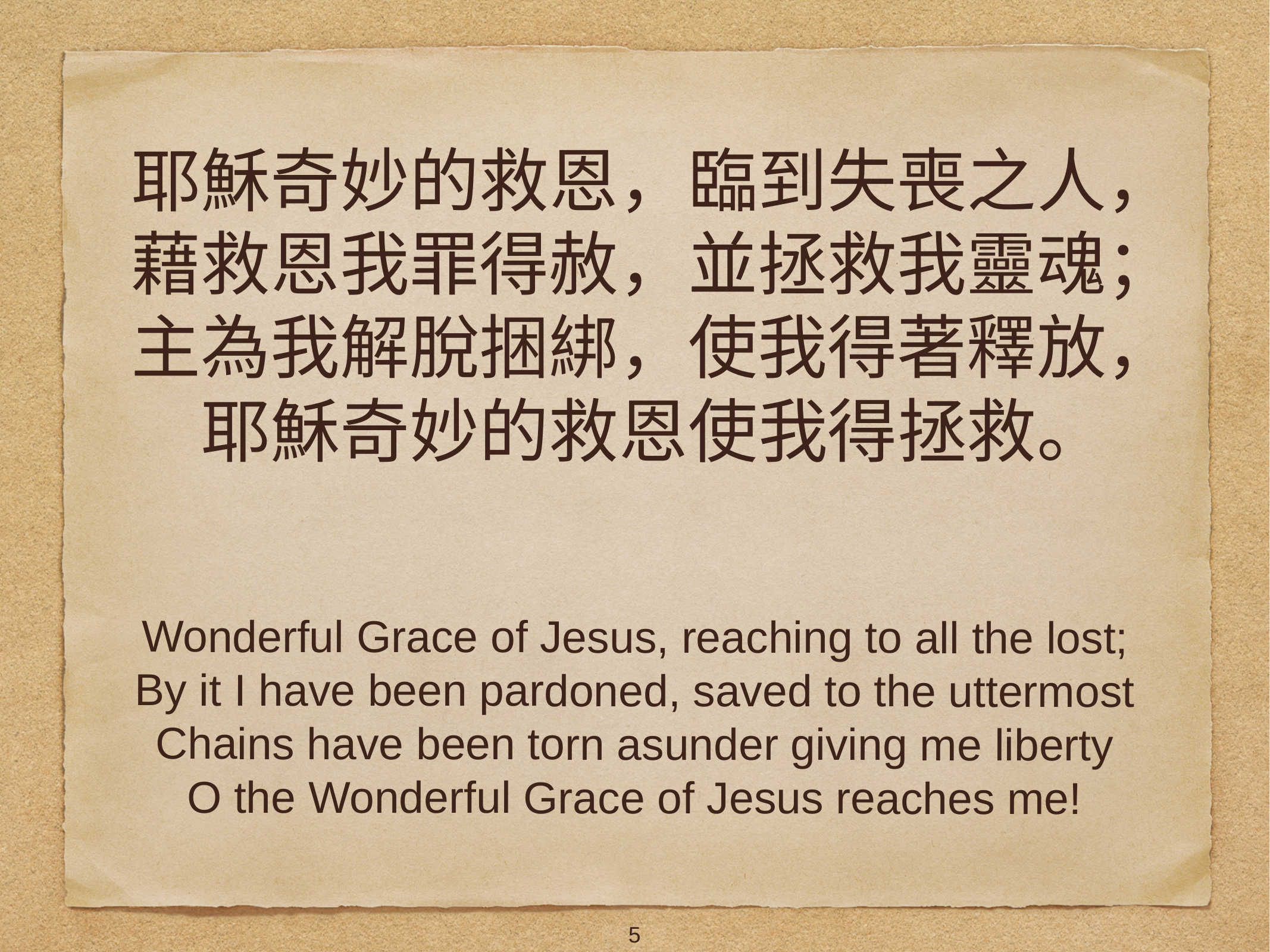

# 耶穌奇妙的救恩，臨到失喪之人， 藉救恩我罪得赦，並拯救我靈魂； 主為我解脫捆綁，使我得著釋放， 耶穌奇妙的救恩使我得拯救。
Wonderful Grace of Jesus, reaching to all the lost;
By it I have been pardoned, saved to the uttermost
Chains have been torn asunder giving me liberty
O the Wonderful Grace of Jesus reaches me!
5